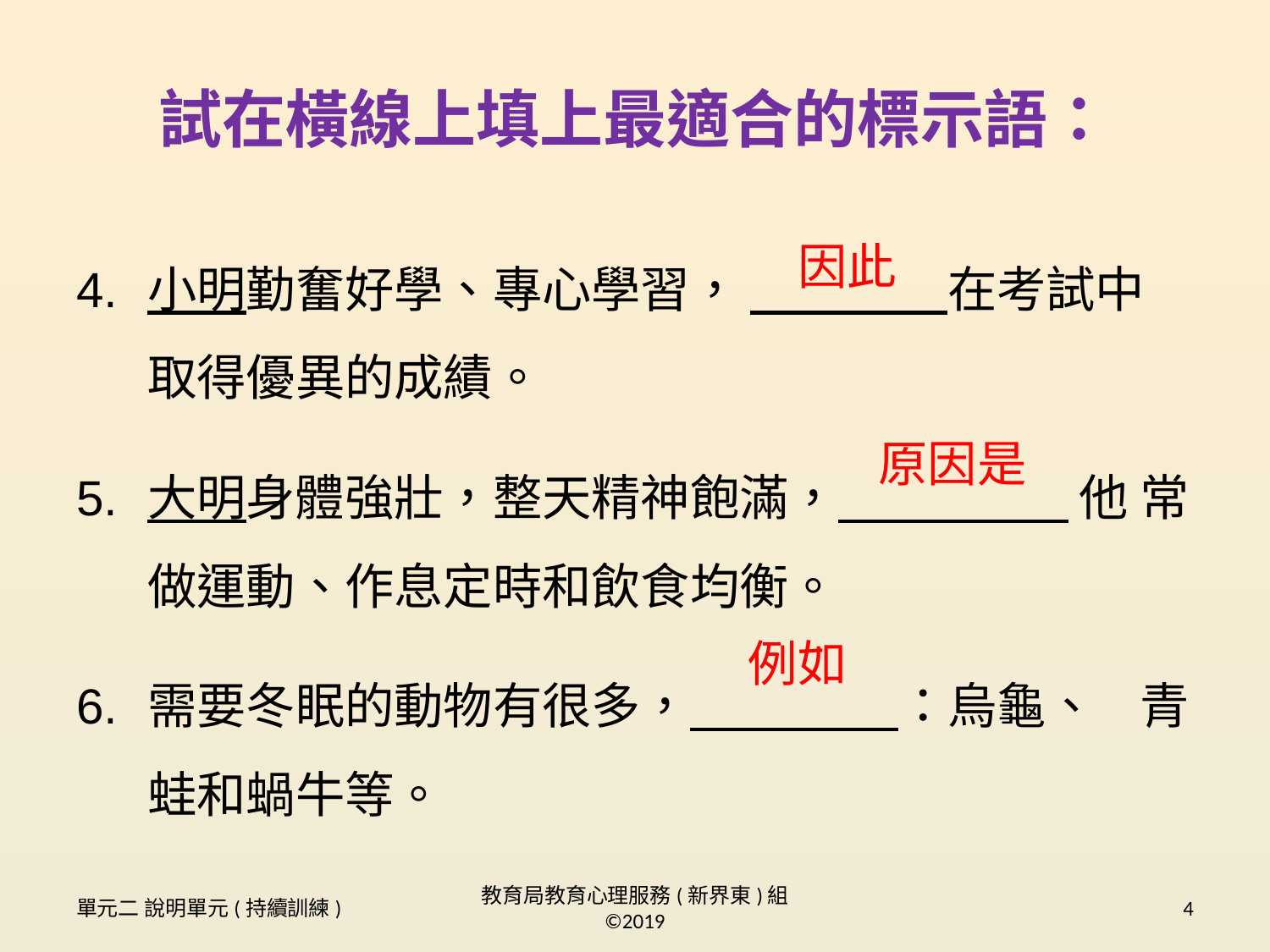

# 試在橫線上填上最適合的標示語：
小明勤奮好學、專心學習， 　　　　在考試中取得優異的成績。
大明身體強壯，整天精神飽滿，　 　　　   他 常做運動、作息定時和飲食均衡。
需要冬眠的動物有很多，　　　　 ：烏龜、    青蛙和蝸牛等。

因此
原因是
例如
單元二 說明單元(持續訓練)
教育局教育心理服務(新界東)組 ©2019
4